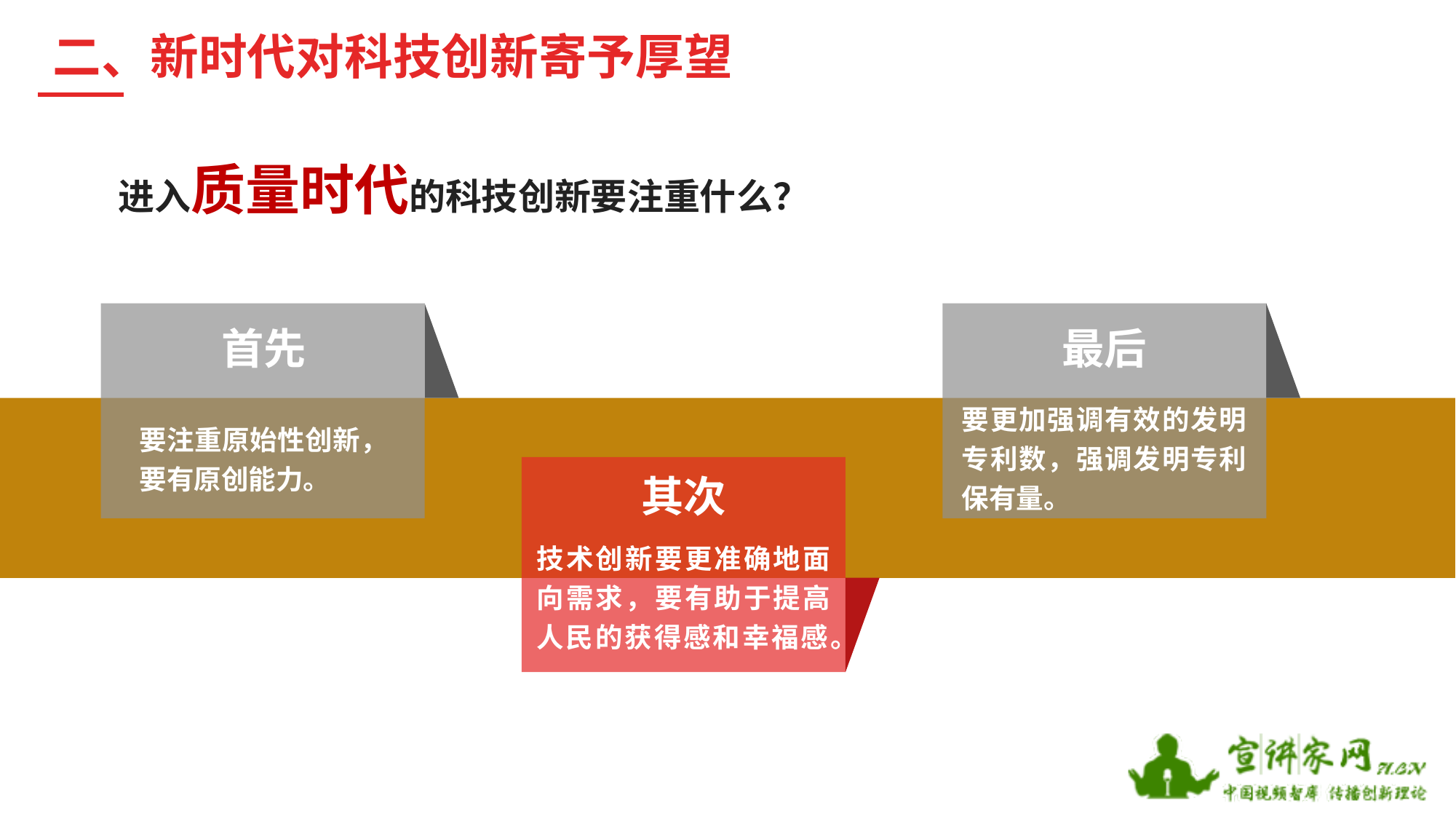

二、新时代对科技创新寄予厚望
进入质量时代的科技创新要注重什么？

首先

最后
要更加强调有效的发明专利数，强调发明专利保有量。

要注重原始性创新，要有原创能力。

其次
技术创新要更准确地面向需求，要有助于提高人民的获得感和幸福感。